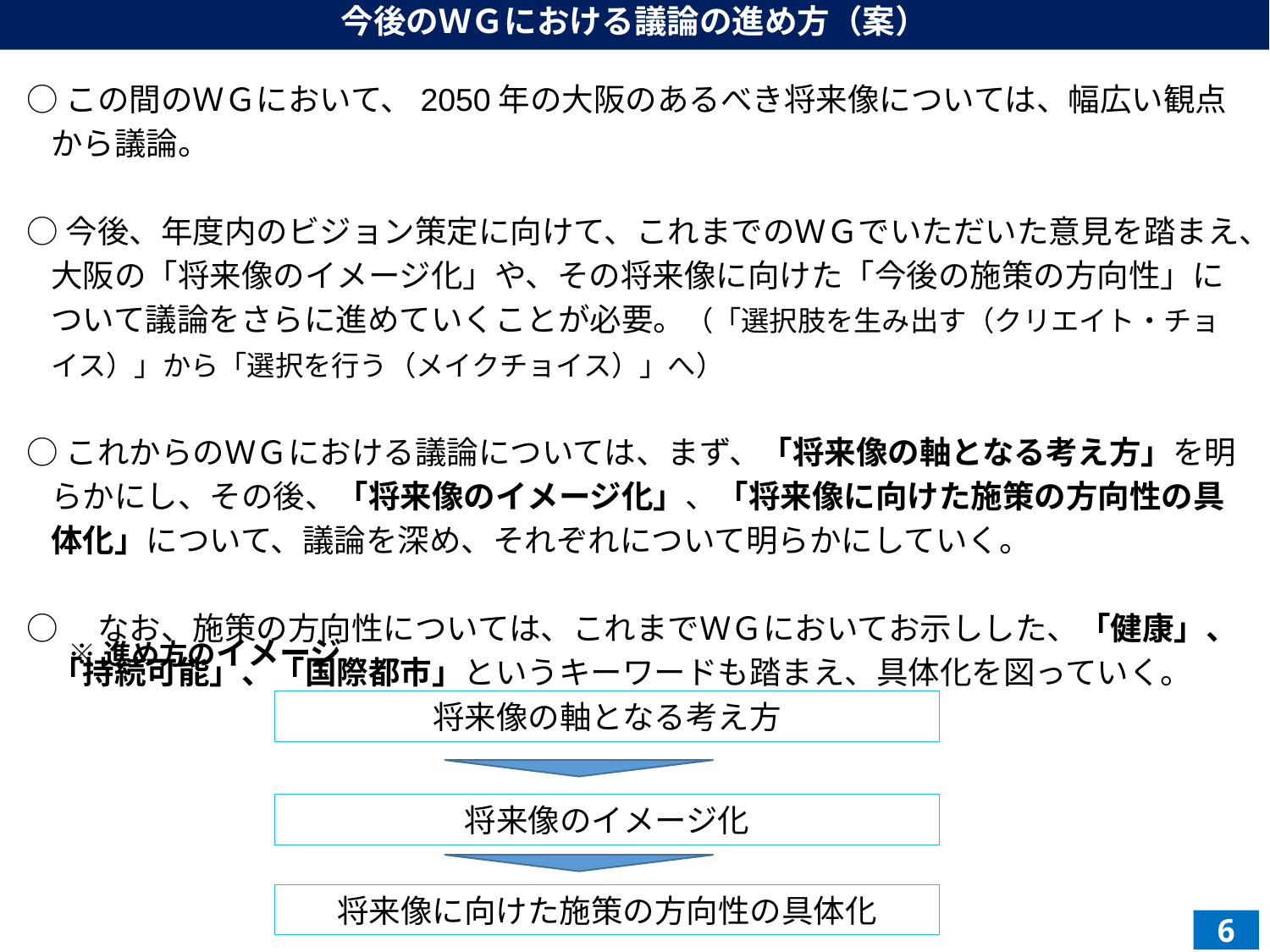

今後のＷＧにおける議論の進め方（案）
○この間のＷＧにおいて、2050年の大阪のあるべき将来像については、幅広い観点から議論。

○今後、年度内のビジョン策定に向けて、これまでのＷＧでいただいた意見を踏まえ、大阪の「将来像のイメージ化」や、その将来像に向けた「今後の施策の方向性」について議論をさらに進めていくことが必要。（「選択肢を生み出す（クリエイト・チョイス）」から「選択を行う（メイクチョイス）」へ）

○これからのＷＧにおける議論については、まず、「将来像の軸となる考え方」を明らかにし、その後、「将来像のイメージ化」、「将来像に向けた施策の方向性の具体化」について、議論を深め、それぞれについて明らかにしていく。

○　なお、施策の方向性については、これまでＷＧにおいてお示しした、「健康」、「持続可能」、「国際都市」というキーワードも踏まえ、具体化を図っていく。
※進め方のイメージ
将来像の軸となる考え方

将来像のイメージ化

将来像に向けた施策の方向性の具体化
6